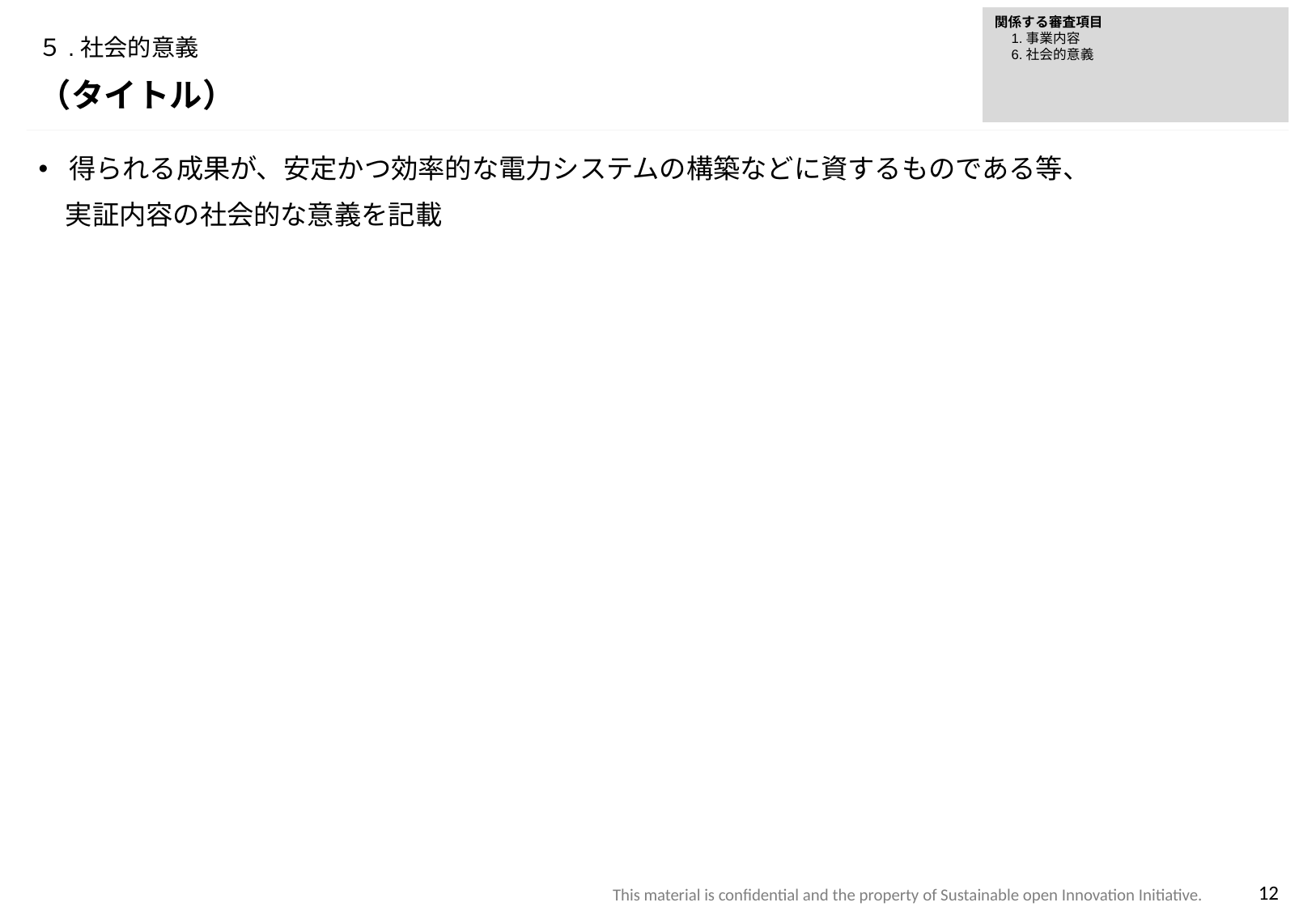

関係する審査項目
　1.事業内容
　6.社会的意義
# ５.社会的意義
（タイトル）
得られる成果が、安定かつ効率的な電力システムの構築などに資するものである等、
　実証内容の社会的な意義を記載